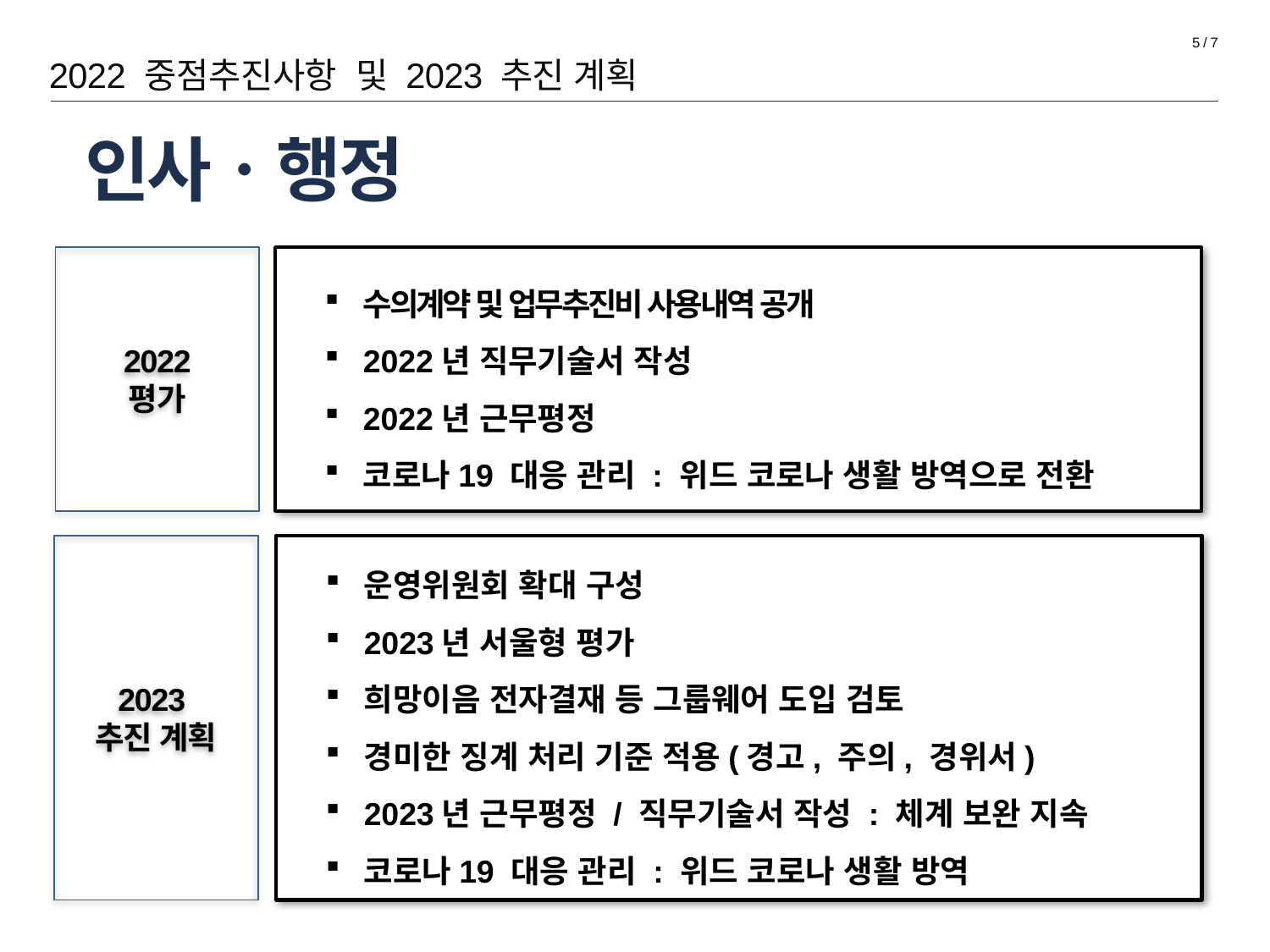

5 / 7
2022 중점추진사항  및 2023 추진 계획
# 인사ㆍ행정
2022
평가
수의계약 및 업무추진비 사용내역 공개
2022년 직무기술서 작성
2022년 근무평정
코로나19 대응 관리 : 위드 코로나 생활 방역으로 전환
2023
추진 계획
운영위원회 확대 구성
2023년 서울형 평가
희망이음 전자결재 등 그룹웨어 도입 검토
경미한 징계 처리 기준 적용(경고, 주의, 경위서)
2023년 근무평정 / 직무기술서 작성 : 체계 보완 지속
코로나19 대응 관리 : 위드 코로나 생활 방역